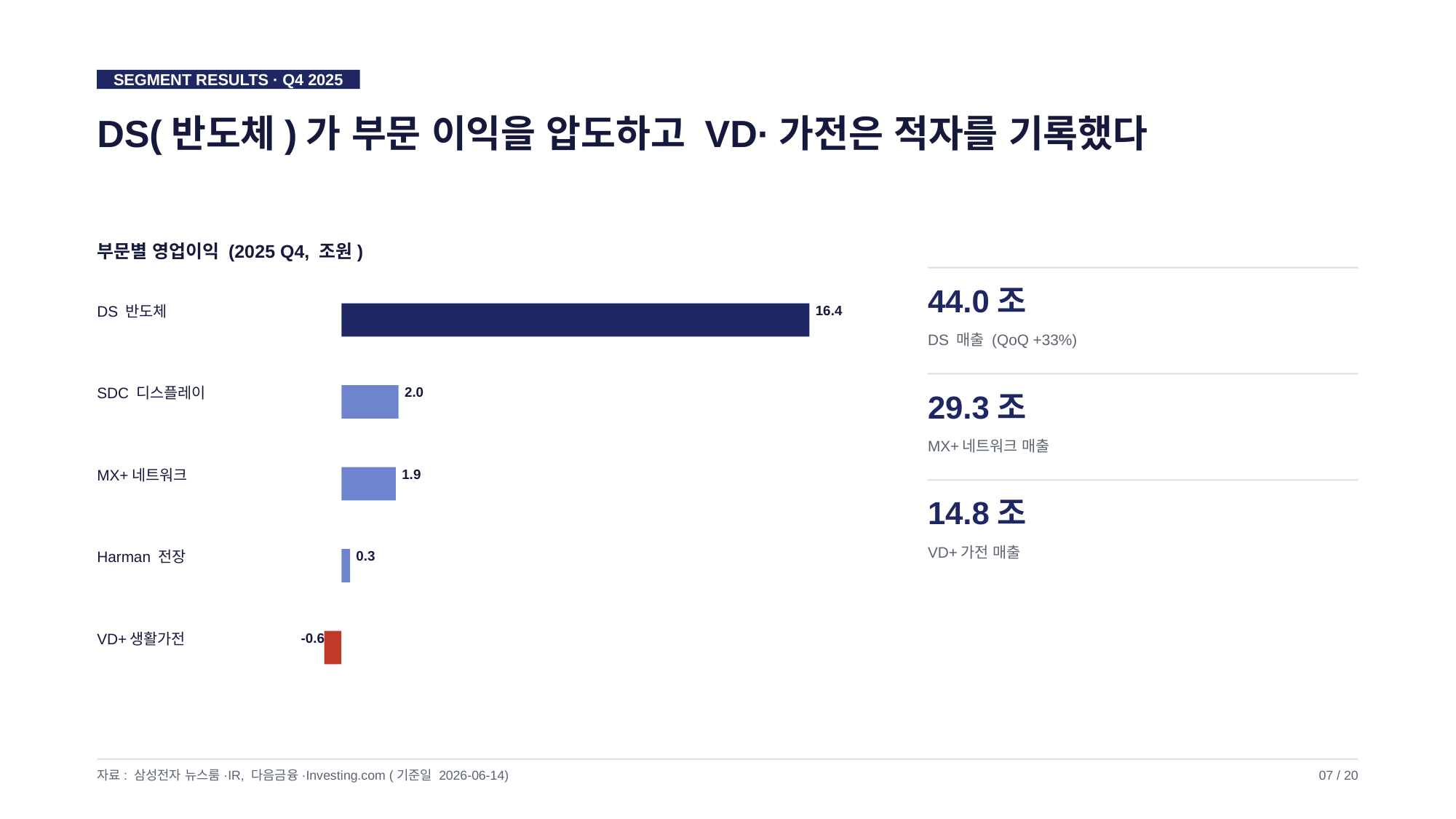

SEGMENT RESULTS · Q4 2025
DS(반도체)가 부문 이익을 압도하고 VD·가전은 적자를 기록했다
부문별 영업이익 (2025 Q4, 조원)

44.0조
DS 반도체
16.4

DS 매출 (QoQ +33%)

SDC 디스플레이
2.0

29.3조
MX+네트워크 매출
MX+네트워크
1.9

14.8조
VD+가전 매출
Harman 전장
0.3

VD+생활가전
-0.6

자료: 삼성전자 뉴스룸·IR, 다음금융·Investing.com (기준일 2026-06-14)
07 / 20